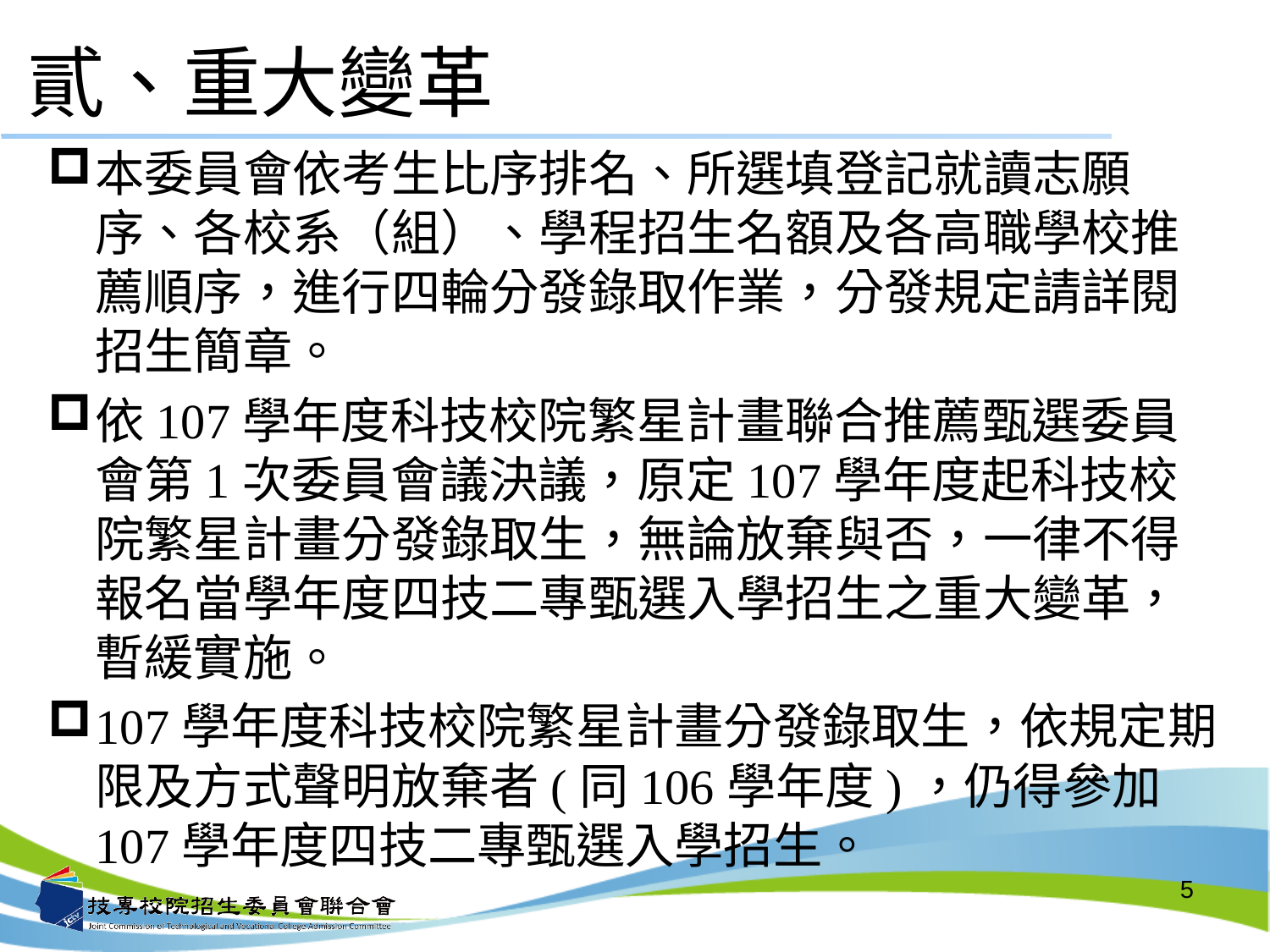

# 貳、重大變革
本委員會依考生比序排名、所選填登記就讀志願序、各校系（組）、學程招生名額及各高職學校推薦順序，進行四輪分發錄取作業，分發規定請詳閱招生簡章。
依107學年度科技校院繁星計畫聯合推薦甄選委員會第1次委員會議決議，原定107學年度起科技校院繁星計畫分發錄取生，無論放棄與否，一律不得報名當學年度四技二專甄選入學招生之重大變革，暫緩實施。
107學年度科技校院繁星計畫分發錄取生，依規定期限及方式聲明放棄者(同106學年度)，仍得參加107學年度四技二專甄選入學招生。

5